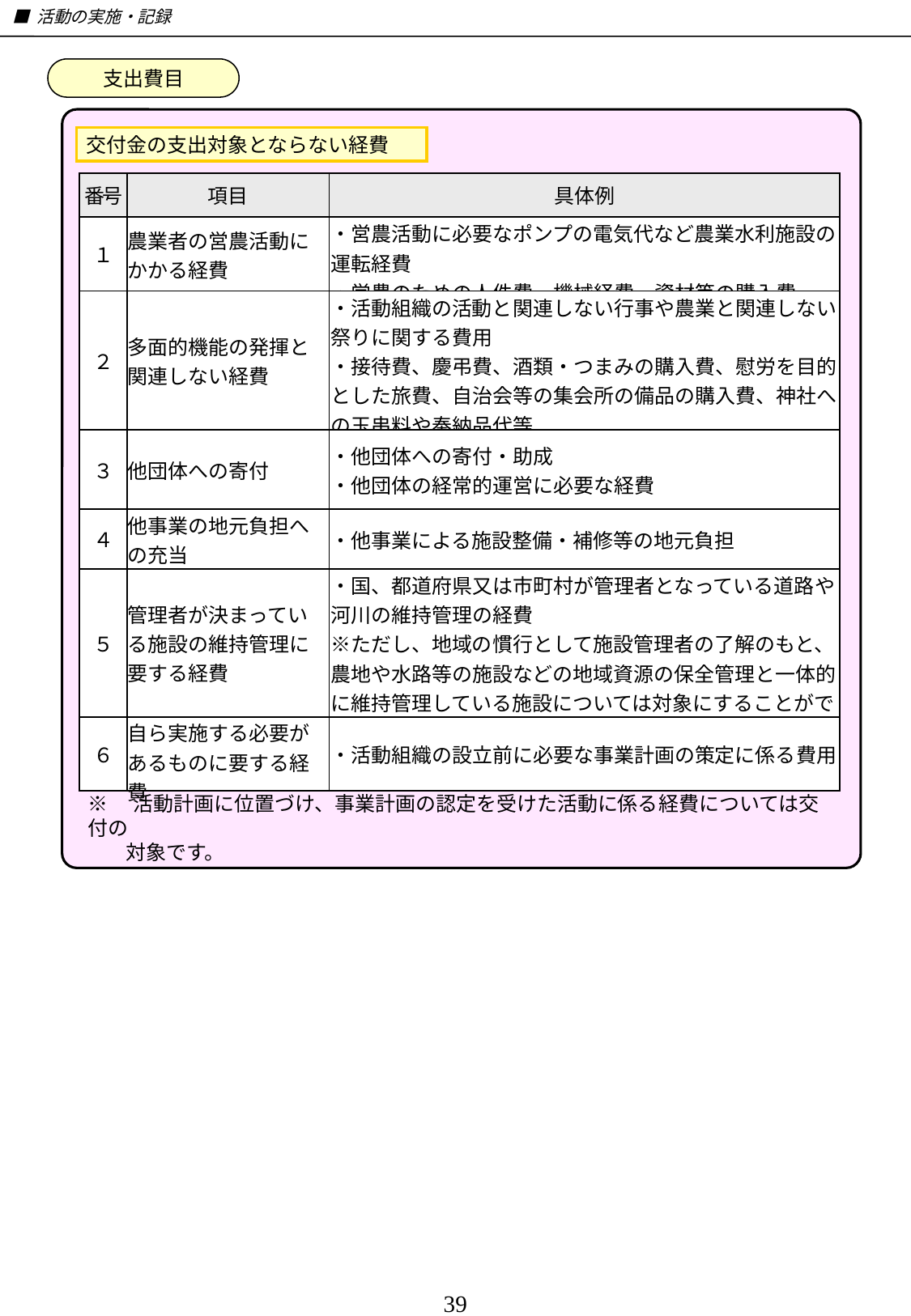

■ 活動の実施・記録

支出費目

交付金の支出対象とならない経費
| 番号 | 項目 | 具体例 |
| --- | --- | --- |
| １ | 農業者の営農活動にかかる経費 | ・営農活動に必要なポンプの電気代など農業水利施設の運転経費 ・営農のための人件費、機械経費、資材等の購入費 |
| ２ | 多面的機能の発揮と関連しない経費 | ・活動組織の活動と関連しない行事や農業と関連しない祭りに関する費用 ・接待費、慶弔費、酒類・つまみの購入費、慰労を目的とした旅費、自治会等の集会所の備品の購入費、神社への玉串料や奉納品代等 |
| ３ | 他団体への寄付 | ・他団体への寄付・助成 ・他団体の経常的運営に必要な経費 |
| ４ | 他事業の地元負担への充当 | ・他事業による施設整備・補修等の地元負担 |
| ５ | 管理者が決まっている施設の維持管理に要する経費 | ・国、都道府県又は市町村が管理者となっている道路や河川の維持管理の経費 ※ただし、地域の慣行として施設管理者の了解のもと、農地や水路等の施設などの地域資源の保全管理と一体的に維持管理している施設については対象にすることができる場合があるので、市町村に相談のこと |
| ６ | 自ら実施する必要があるものに要する経費 | ・活動組織の設立前に必要な事業計画の策定に係る費用 |
※　活動計画に位置づけ、事業計画の認定を受けた活動に係る経費については交付の
　    対象です。
39